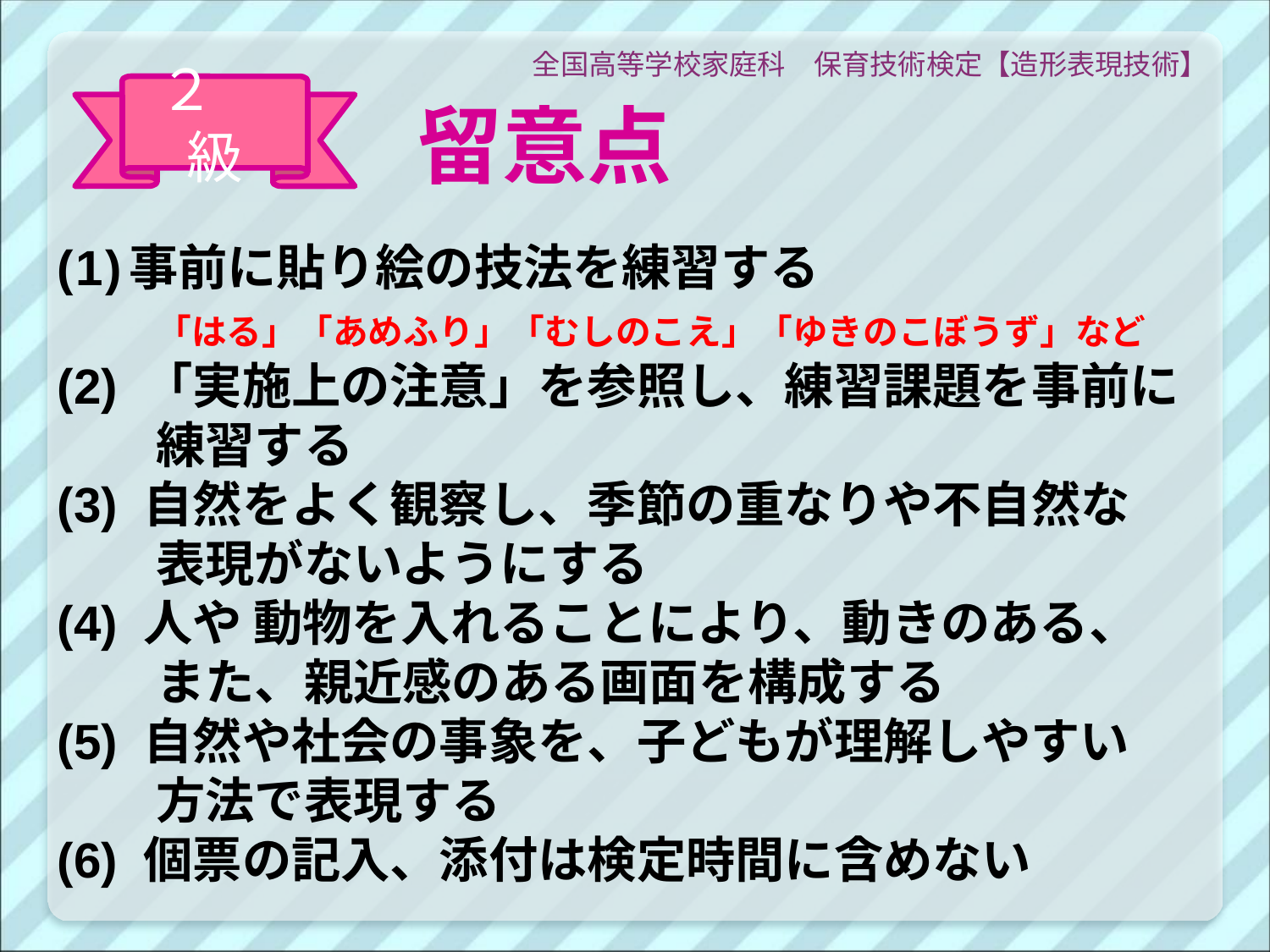

全国高等学校家庭科　保育技術検定【造形表現技術】
２　級
# 留意点
事前に貼り絵の技法を練習する
　　「はる」「あめふり」「むしのこえ」「ゆきのこぼうず」など
(2) 「実施上の注意」を参照し、練習課題を事前に
　　練習する
(3) 自然をよく観察し、季節の重なりや不自然な
　　表現がないようにする
(4) 人や 動物を入れることにより、動きのある、
　　また、親近感のある画面を構成する
(5) 自然や社会の事象を、子どもが理解しやすい
　　方法で表現する
(6) 個票の記入、添付は検定時間に含めない